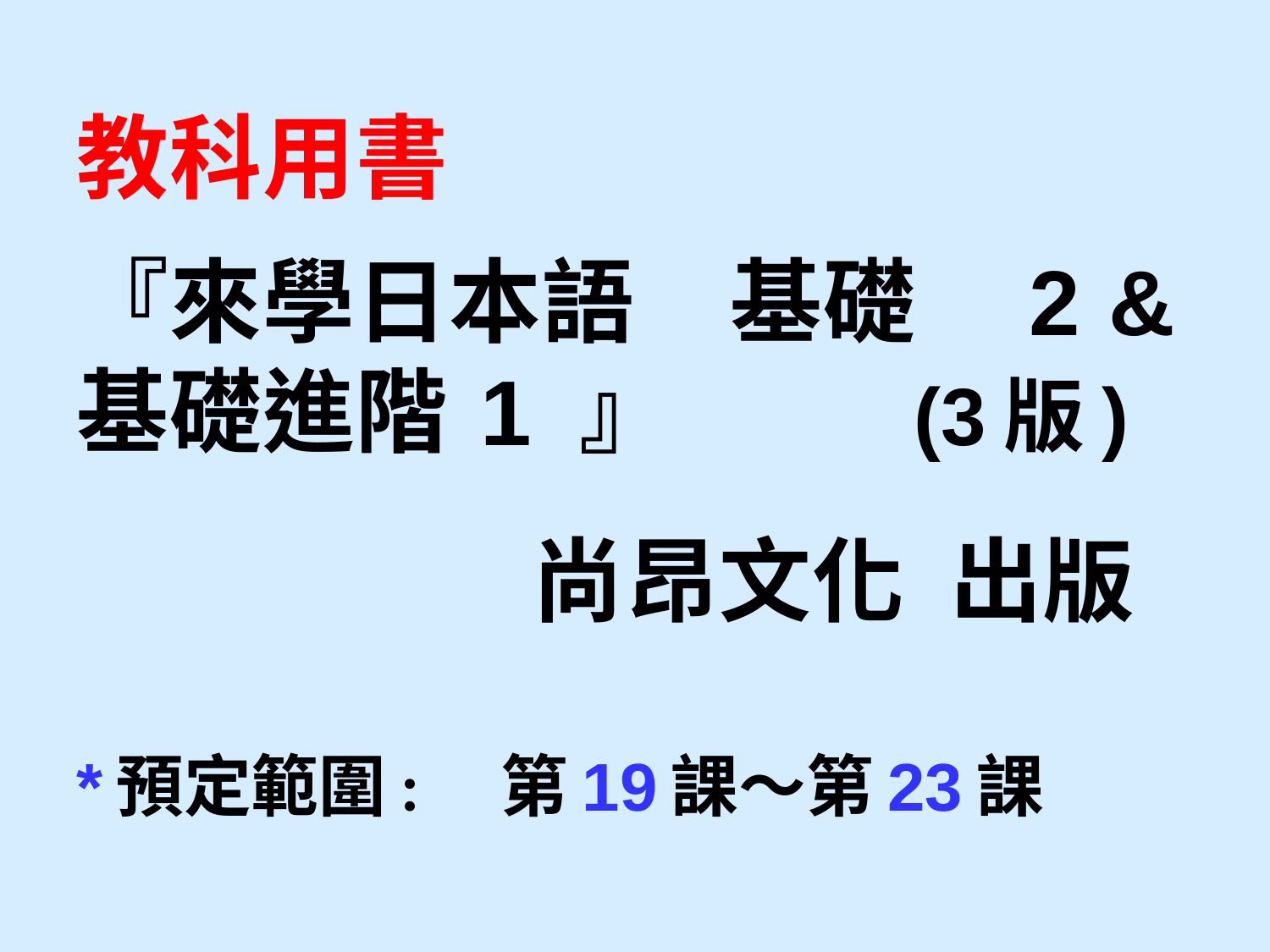

# 教科用書   『來學日本語　基礎　2 & 基礎進階　1 』          (3版) 尚昂文化  出版   *預定範圍:　第19課～第23課